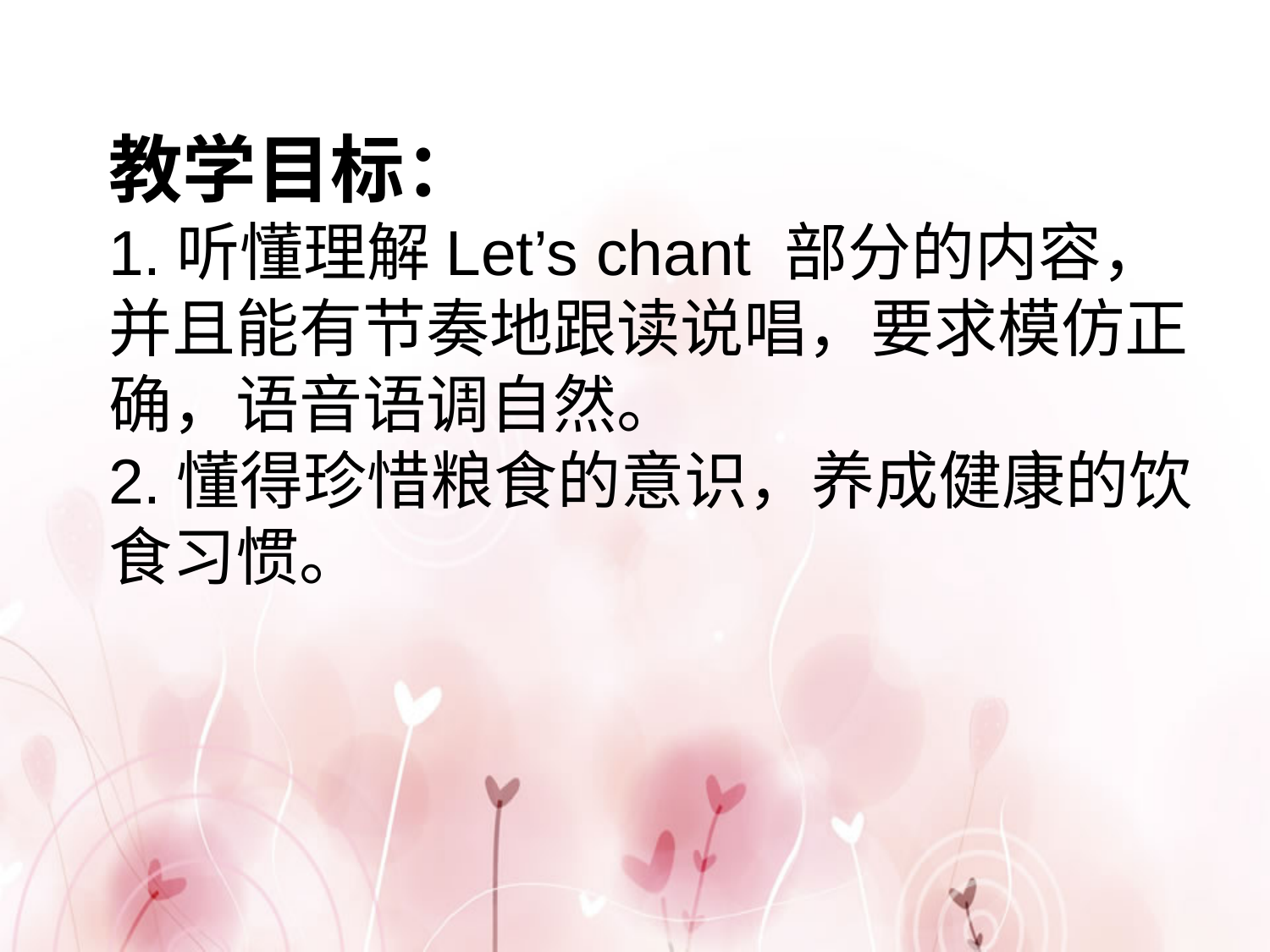

教学目标：
1.听懂理解Let’s chant 部分的内容，并且能有节奏地跟读说唱，要求模仿正确，语音语调自然。
2.懂得珍惜粮食的意识，养成健康的饮食习惯。